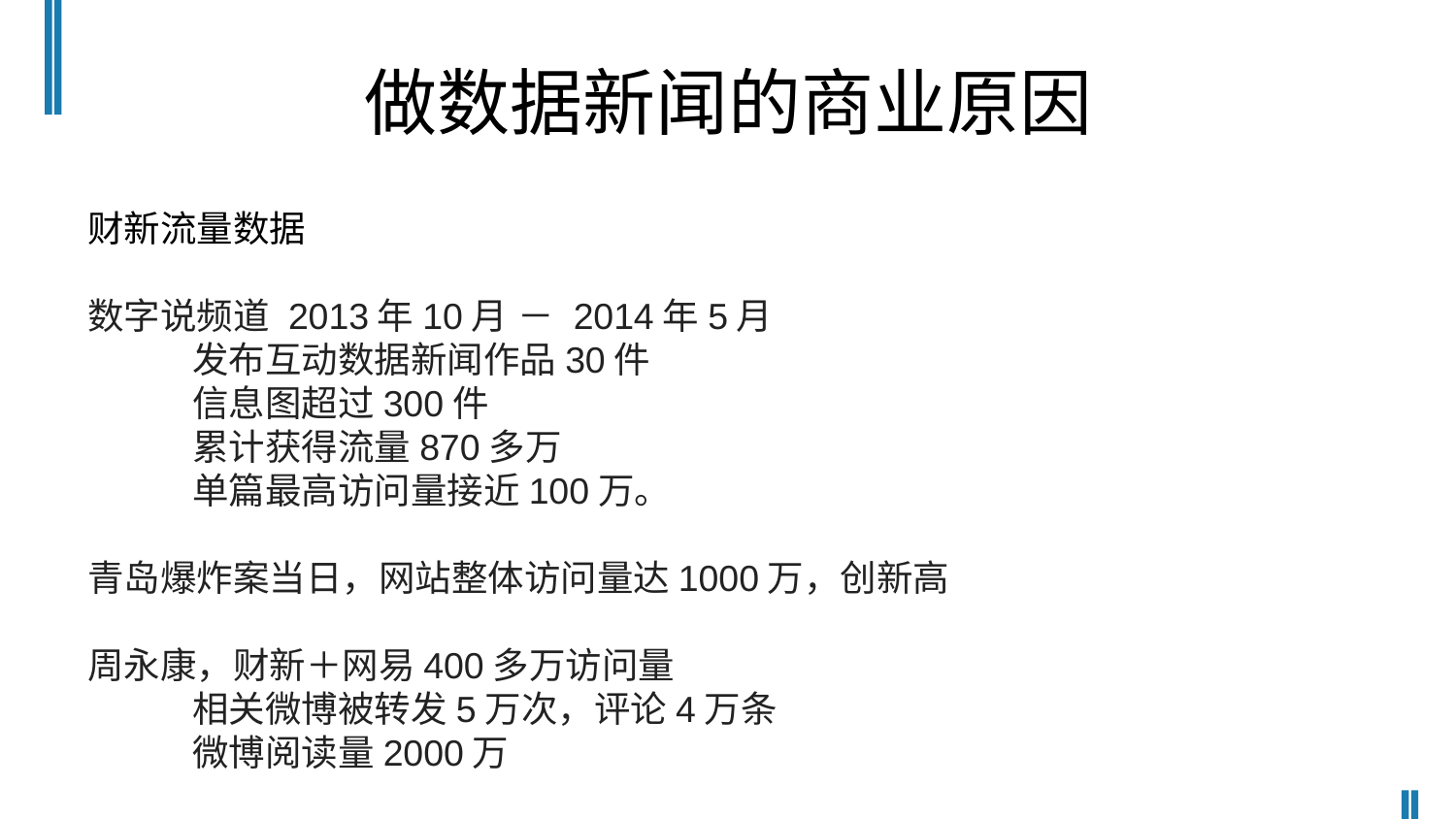

# 做数据新闻的商业原因
财新流量数据

数字说频道 2013年10月 － 2014年5月
发布互动数据新闻作品30件
信息图超过300件
累计获得流量870多万
单篇最高访问量接近100万。

青岛爆炸案当日，网站整体访问量达1000万，创新高

周永康，财新＋网易400多万访问量
相关微博被转发5万次，评论4万条
微博阅读量2000万